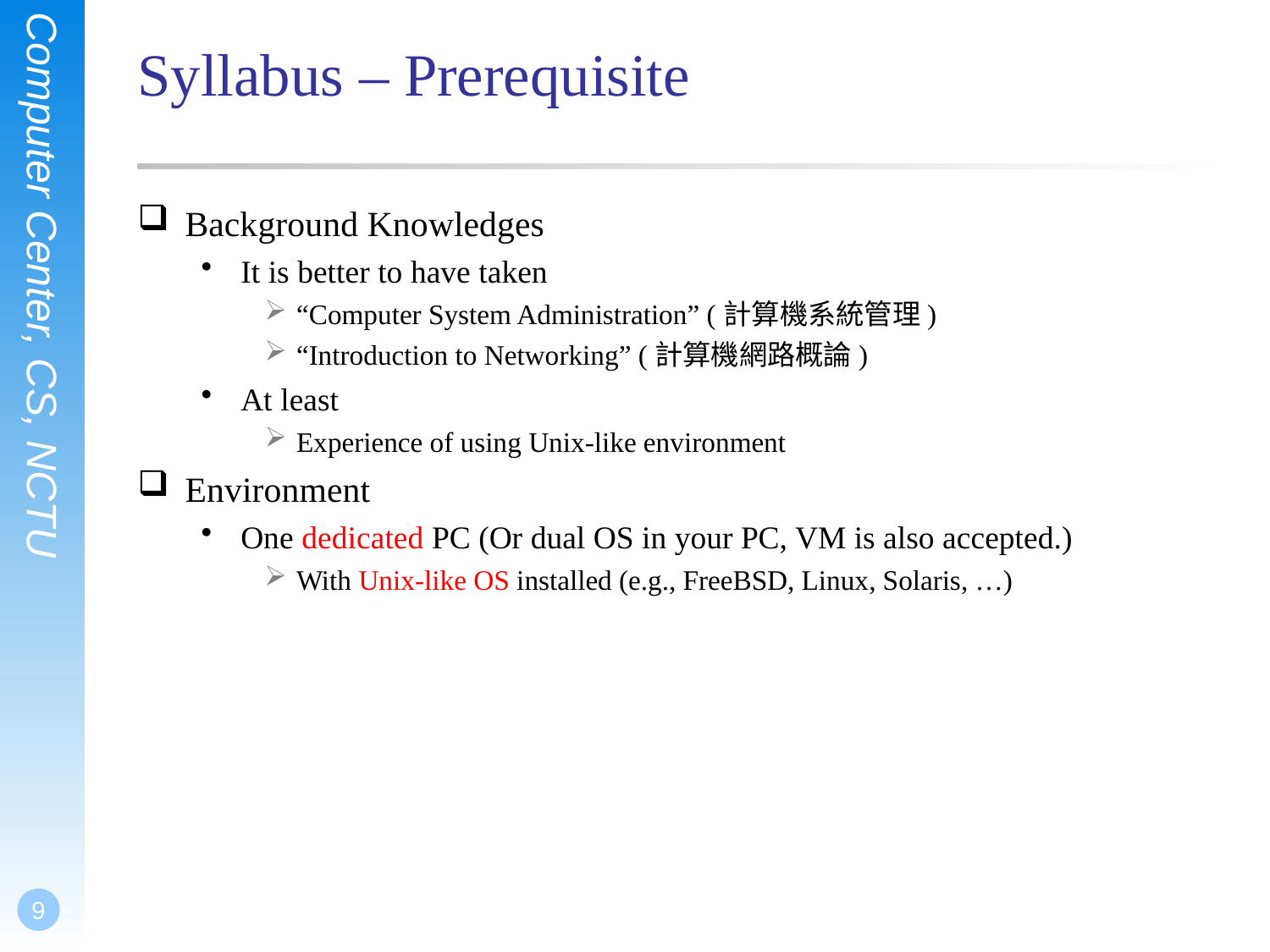

# Syllabus – Prerequisite
Background Knowledges
It is better to have taken
“Computer System Administration” (計算機系統管理)
“Introduction to Networking” (計算機網路概論)
At least
Experience of using Unix-like environment
Environment
One dedicated PC (Or dual OS in your PC, VM is also accepted.)
With Unix-like OS installed (e.g., FreeBSD, Linux, Solaris, …)